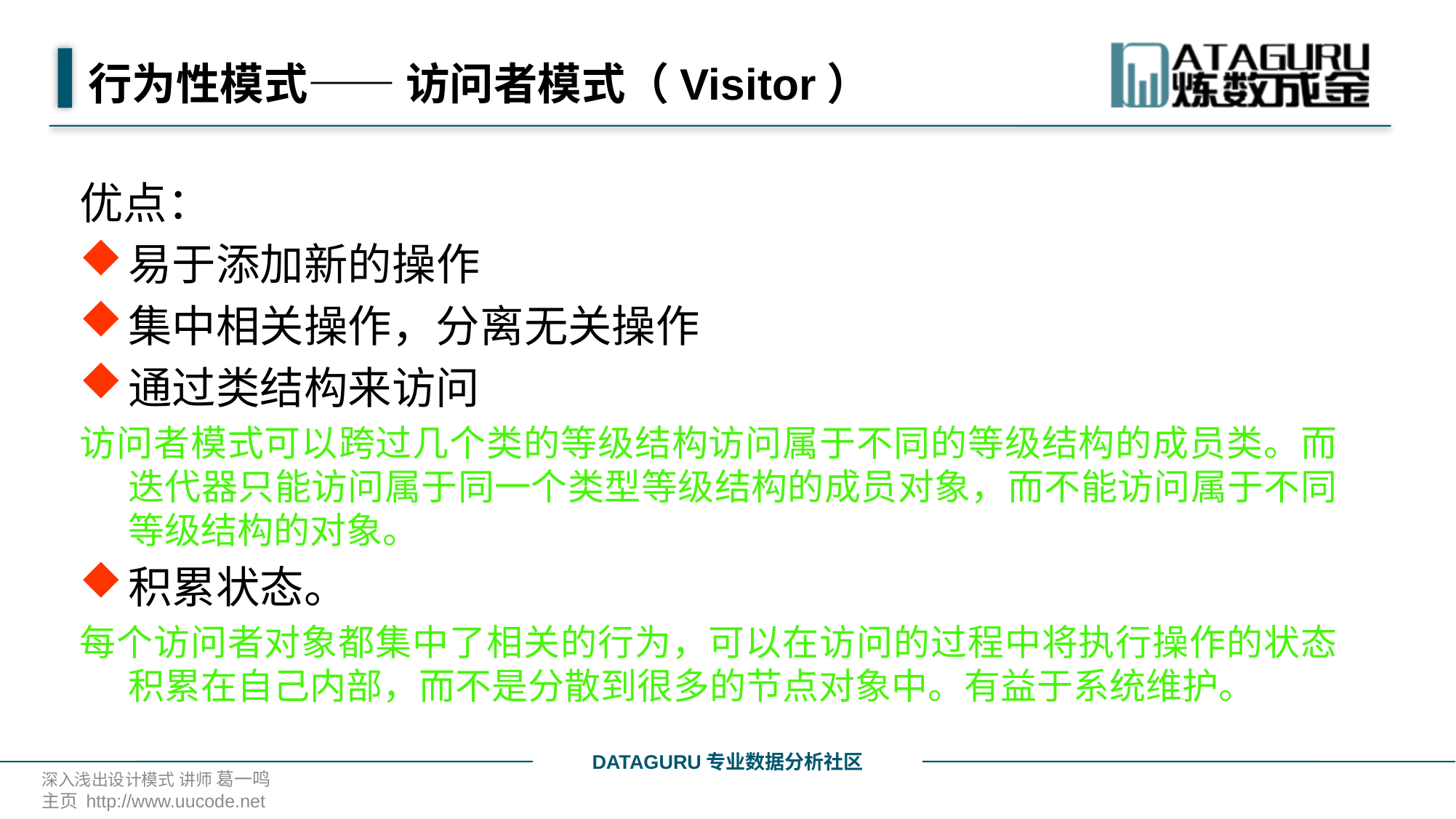

# 行为性模式—— 访问者模式（Visitor）
优点：
易于添加新的操作
集中相关操作，分离无关操作
通过类结构来访问
访问者模式可以跨过几个类的等级结构访问属于不同的等级结构的成员类。而迭代器只能访问属于同一个类型等级结构的成员对象，而不能访问属于不同等级结构的对象。
积累状态。
每个访问者对象都集中了相关的行为，可以在访问的过程中将执行操作的状态积累在自己内部，而不是分散到很多的节点对象中。有益于系统维护。